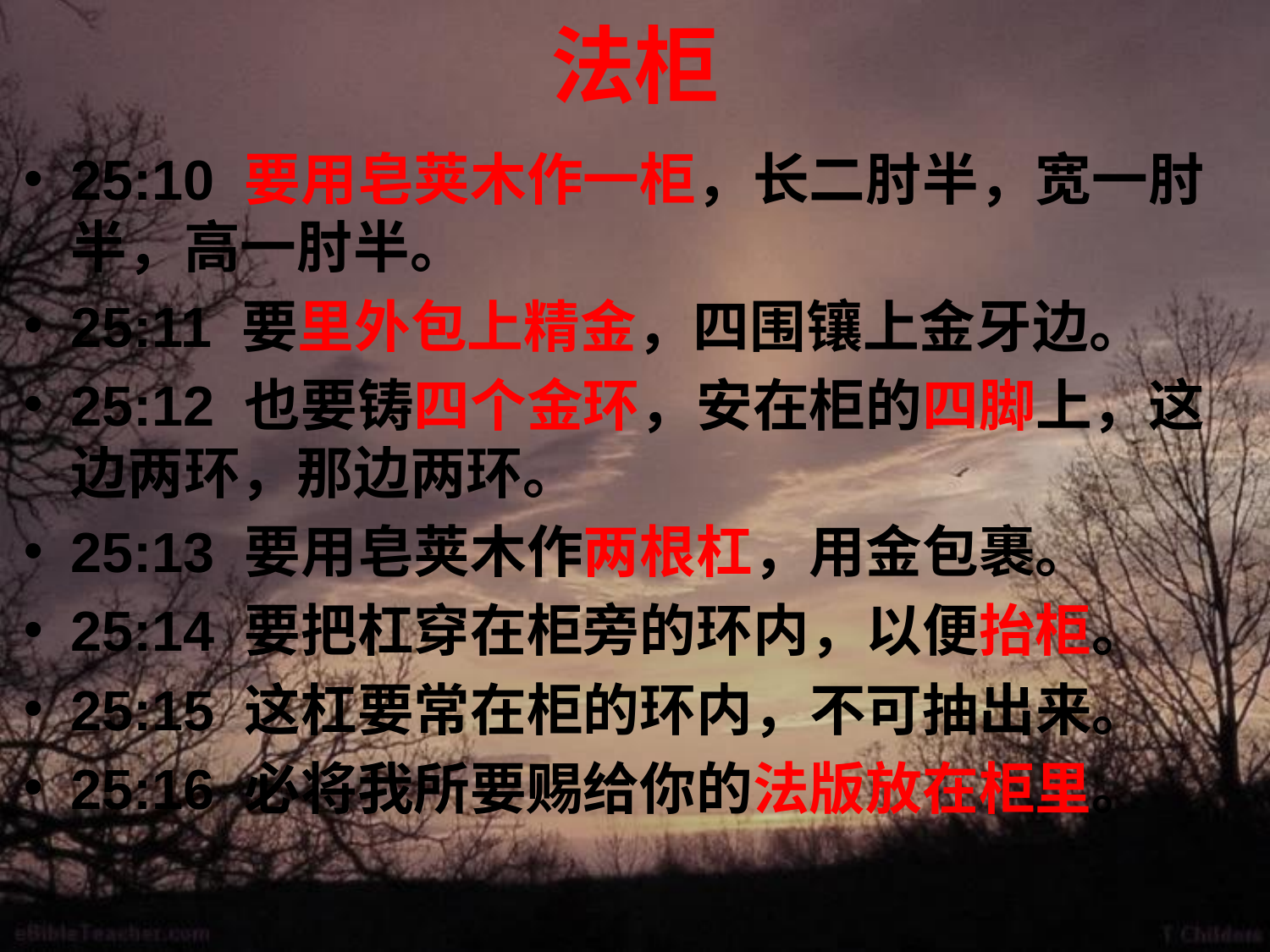

# 法柜
25:10 要用皂荚木作一柜，长二肘半，宽一肘半，高一肘半。
25:11 要里外包上精金，四围镶上金牙边。
25:12 也要铸四个金环，安在柜的四脚上，这边两环，那边两环。
25:13 要用皂荚木作两根杠，用金包裹。
25:14 要把杠穿在柜旁的环内，以便抬柜。
25:15 这杠要常在柜的环内，不可抽出来。
25:16 必将我所要赐给你的法版放在柜里。